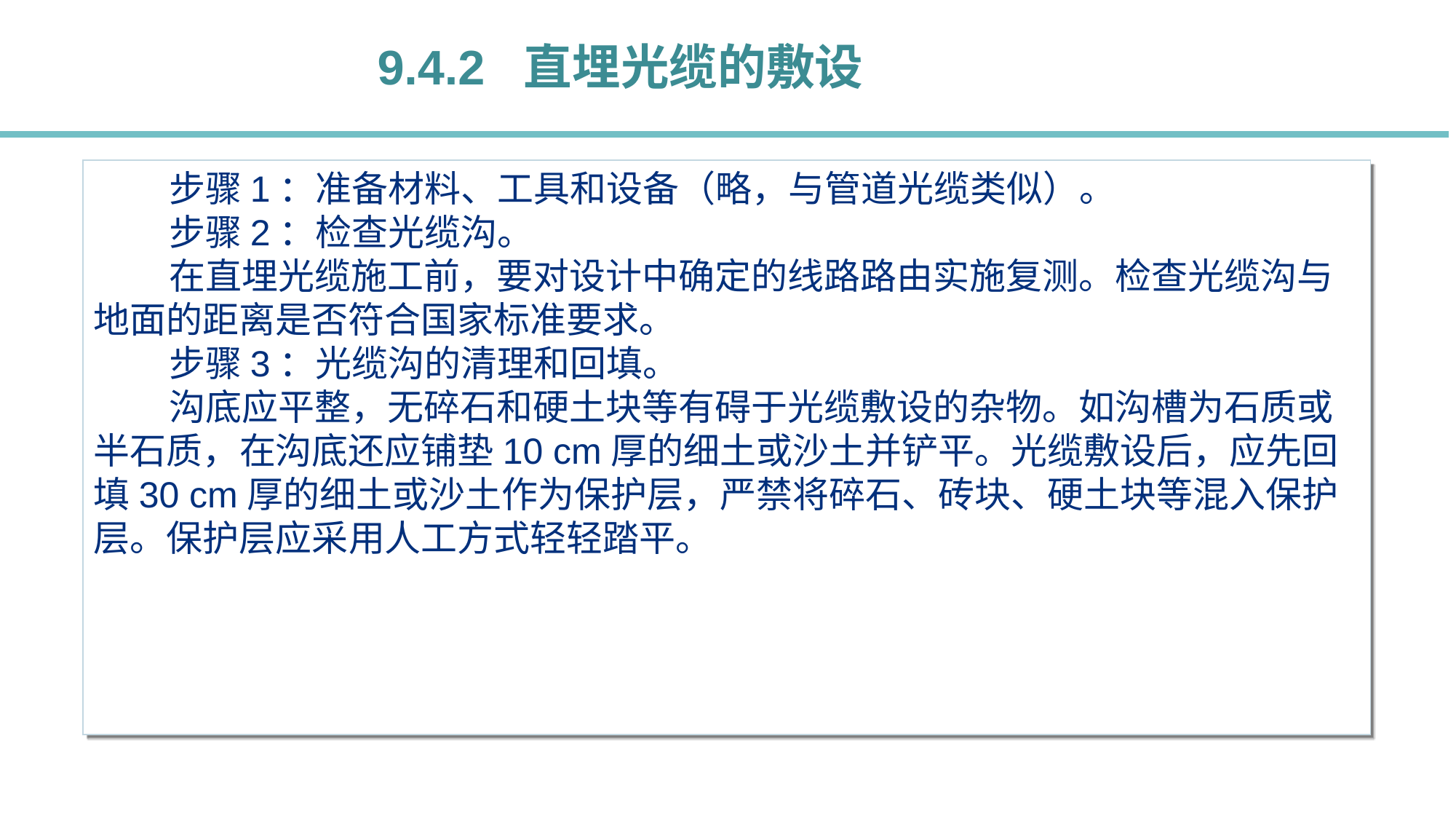

9.4.2  直埋光缆的敷设
步骤1：准备材料、工具和设备（略，与管道光缆类似）。
步骤2：检查光缆沟。
在直埋光缆施工前，要对设计中确定的线路路由实施复测。检查光缆沟与地面的距离是否符合国家标准要求。
步骤3：光缆沟的清理和回填。
沟底应平整，无碎石和硬土块等有碍于光缆敷设的杂物。如沟槽为石质或半石质，在沟底还应铺垫10 cm厚的细土或沙土并铲平。光缆敷设后，应先回填30 cm厚的细土或沙土作为保护层，严禁将碎石、砖块、硬土块等混入保护层。保护层应采用人工方式轻轻踏平。